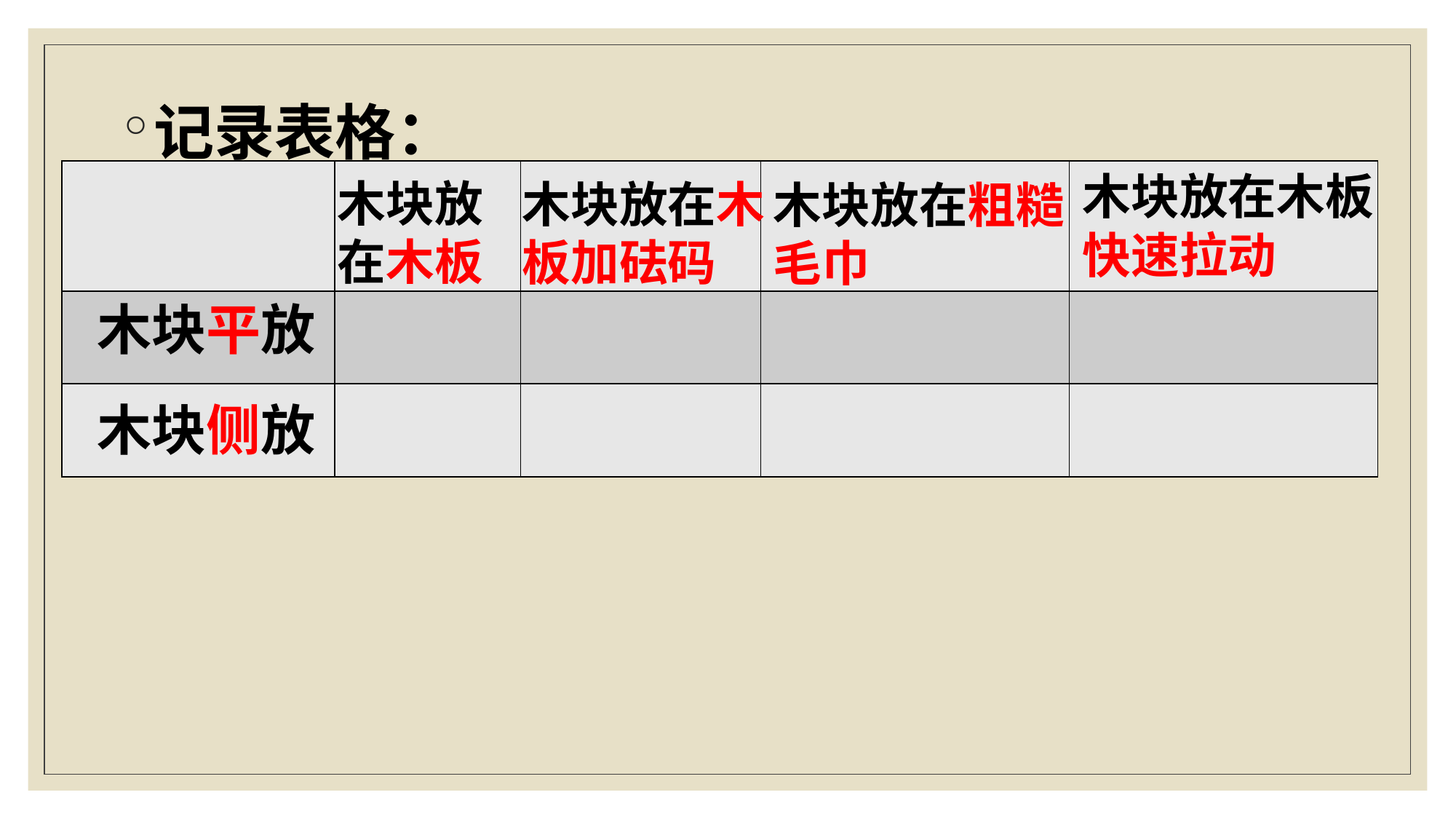

记录表格：
|  |  |  |  |  |
| --- | --- | --- | --- | --- |
|  |  |  |  |  |
|  |  |  |  |  |
木块放在木板
快速拉动
木块放在木板
木块放在木板加砝码
木块放在粗糙毛巾
木块平放
木块侧放